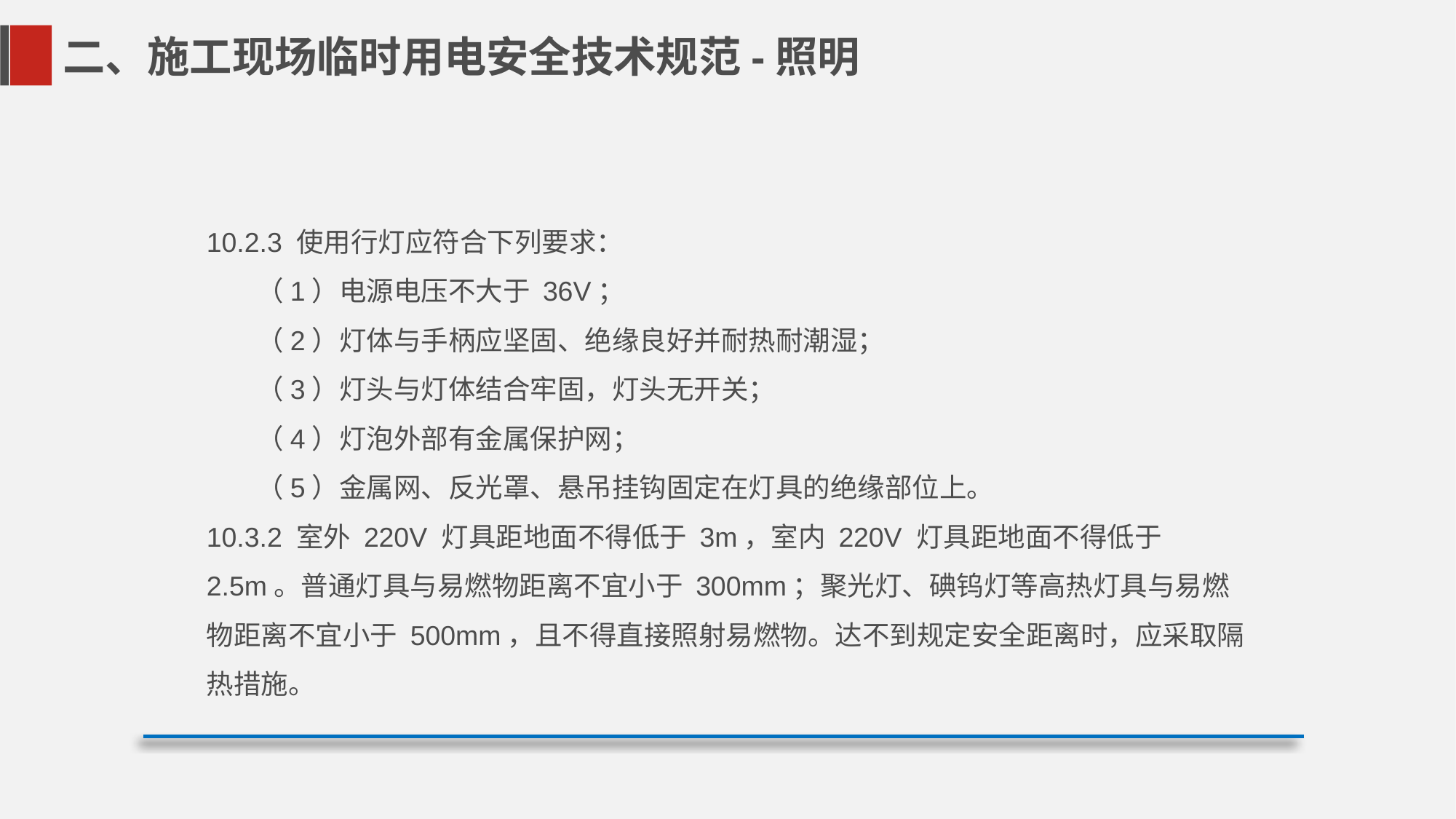

二、施工现场临时用电安全技术规范-照明

10.2.3 使用行灯应符合下列要求：
       （1）电源电压不大于 36V；
       （2）灯体与手柄应坚固、绝缘良好并耐热耐潮湿；
       （3）灯头与灯体结合牢固，灯头无开关；
       （4）灯泡外部有金属保护网；
       （5）金属网、反光罩、悬吊挂钩固定在灯具的绝缘部位上。
10.3.2 室外 220V 灯具距地面不得低于 3m，室内 220V 灯具距地面不得低于 2.5m。普通灯具与易燃物距离不宜小于 300mm；聚光灯、碘钨灯等高热灯具与易燃物距离不宜小于 500mm，且不得直接照射易燃物。达不到规定安全距离时，应采取隔热措施。